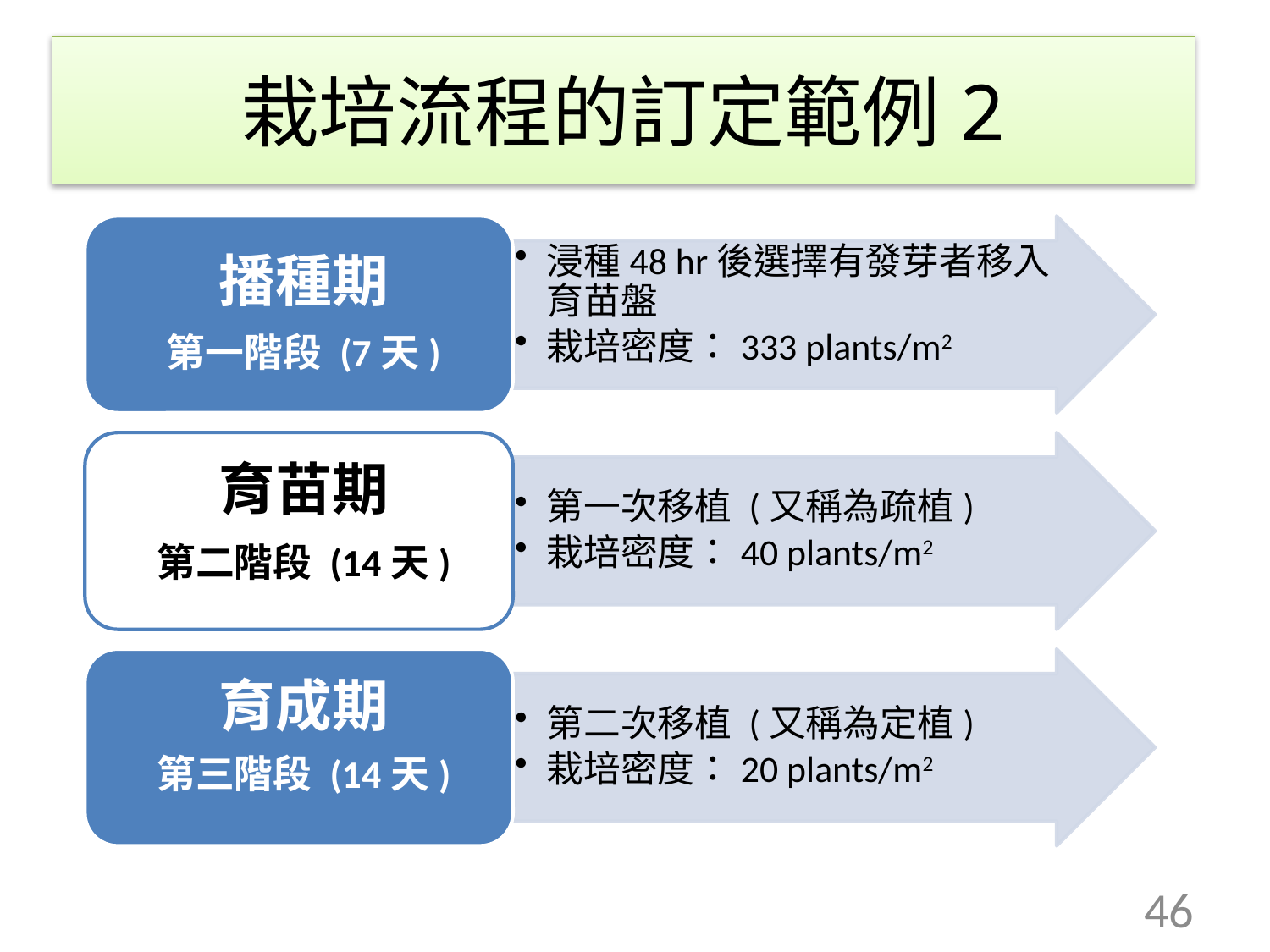

# 栽培流程的訂定範例2
浸種48 hr後選擇有發芽者移入育苗盤
栽培密度：333 plants/m2
播種期
第一階段 (7天)
第一次移植 (又稱為疏植)
栽培密度：40 plants/m2
育苗期
第二階段 (14天)
第二次移植 (又稱為定植)
栽培密度：20 plants/m2
育成期
第三階段 (14天)
46